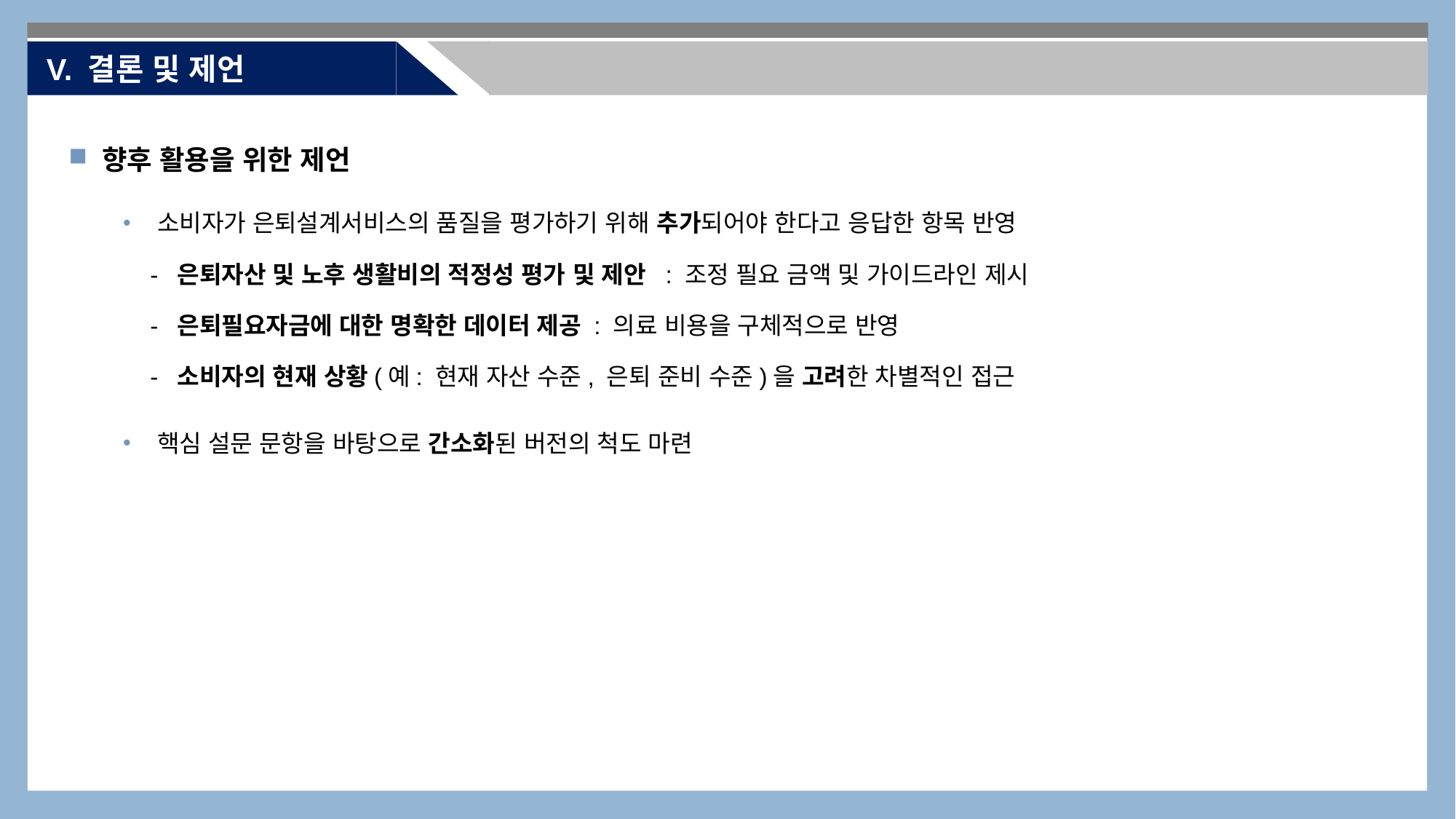

V. 결론 및 제언

 향후 활용을 위한 제언

소비자가 은퇴설계서비스의 품질을 평가하기 위해 추가되어야 한다고 응답한 항목 반영
    -  은퇴자산 및 노후 생활비의 적정성 평가 및 제안  : 조정 필요 금액 및 가이드라인 제시
    -  은퇴필요자금에 대한 명확한 데이터 제공 : 의료 비용을 구체적으로 반영
    -  소비자의 현재 상황(예: 현재 자산 수준, 은퇴 준비 수준)을 고려한 차별적인 접근

핵심 설문 문항을 바탕으로 간소화된 버전의 척도 마련